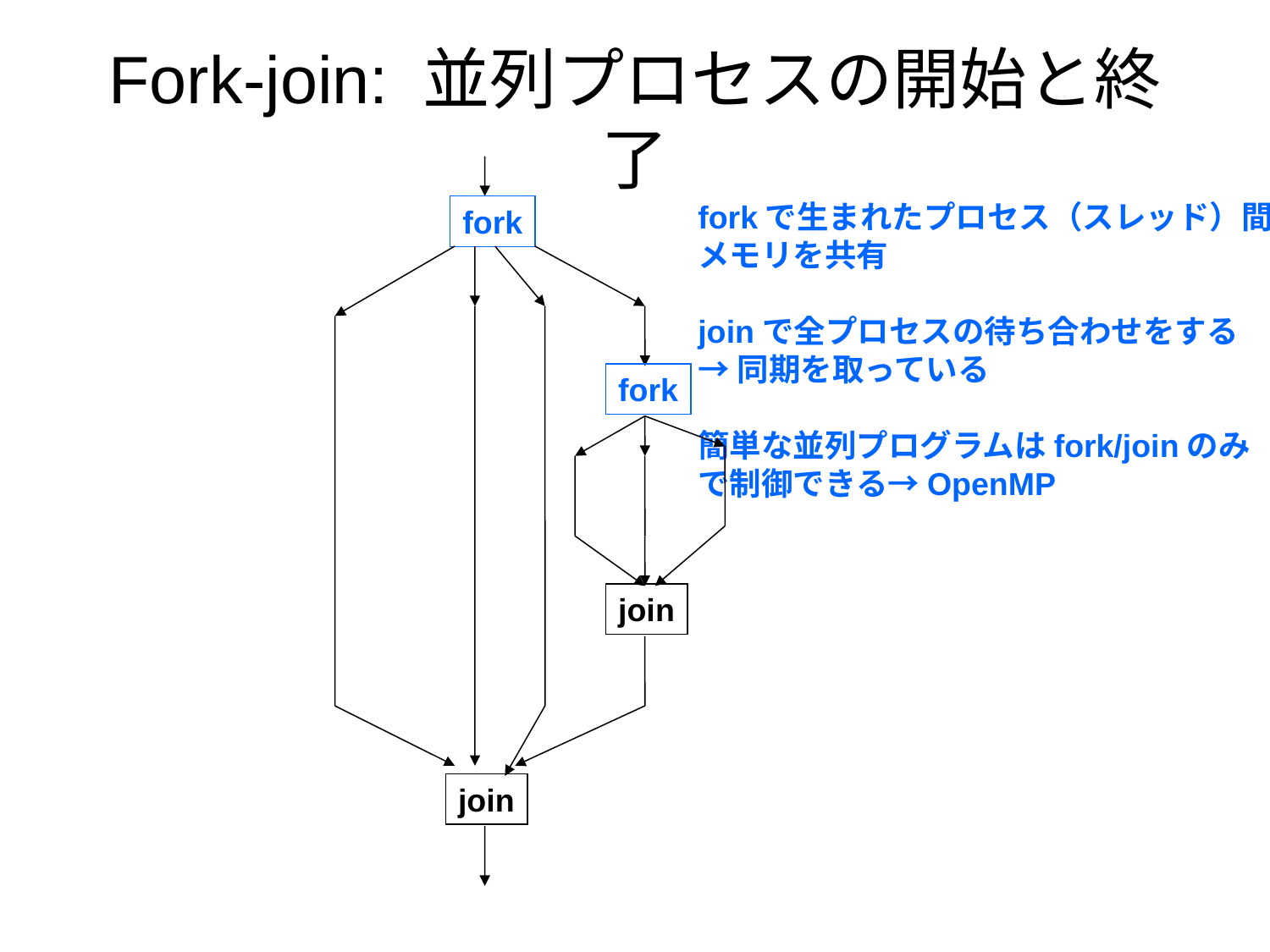

# Fork-join: 並列プロセスの開始と終了

forkで生まれたプロセス（スレッド）間は
メモリを共有

joinで全プロセスの待ち合わせをする
→同期を取っている

簡単な並列プログラムはfork/joinのみ
で制御できる→OpenMP

fork

fork

join

join